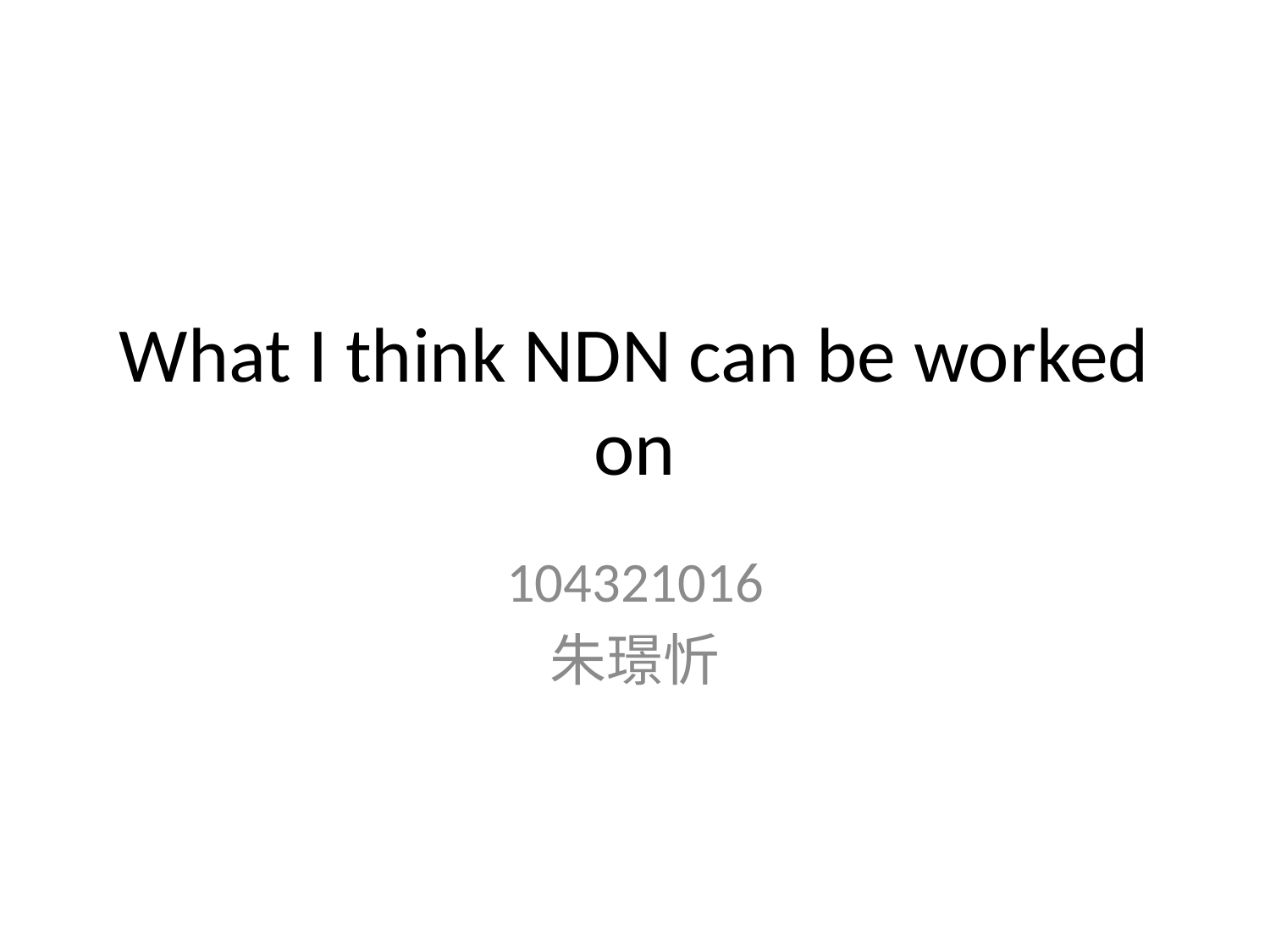

# What I think NDN can be worked on
104321016
朱璟忻